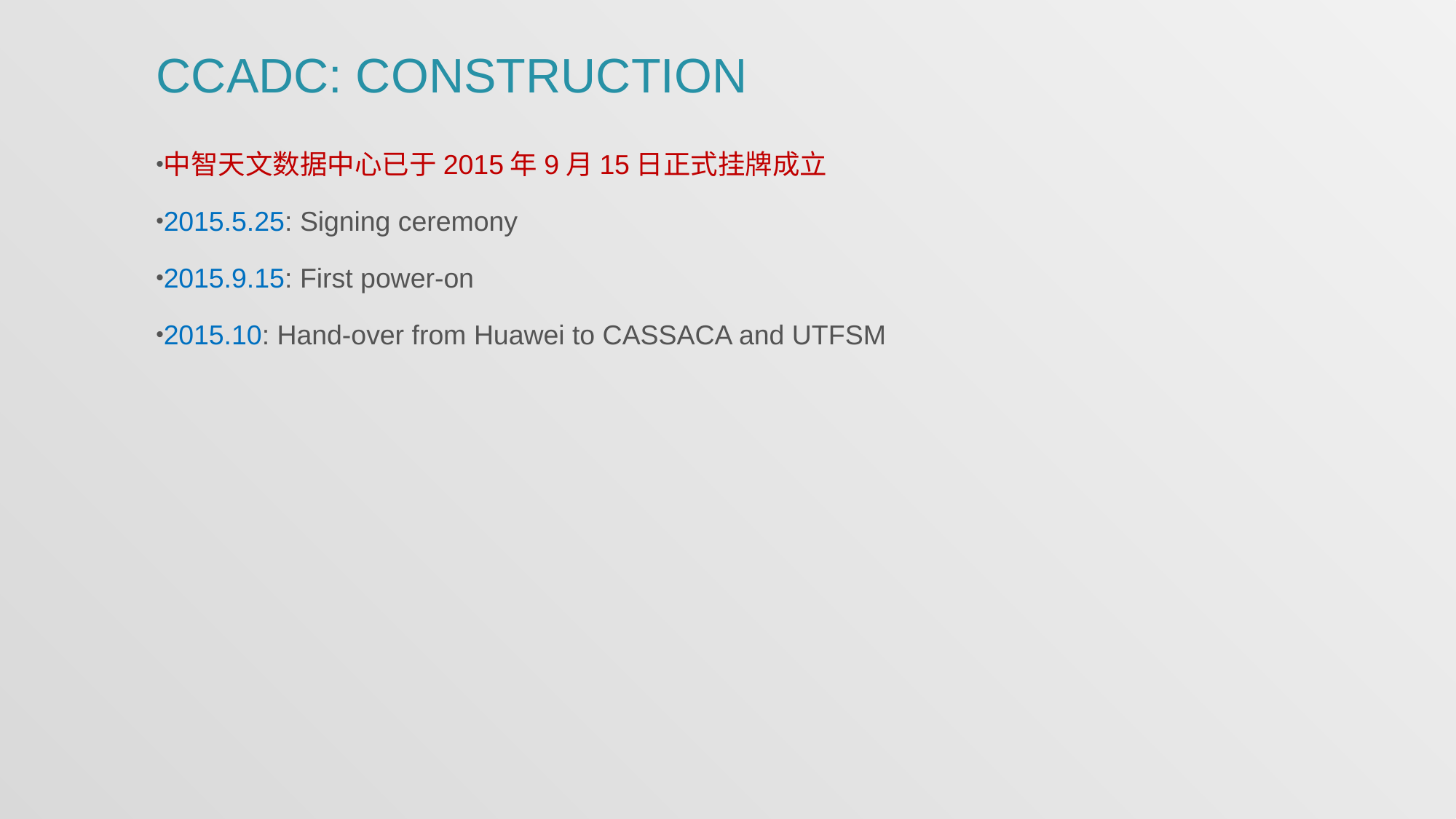

CCADC: Construction
中智天文数据中心已于2015年9月15日正式挂牌成立
2015.5.25: Signing ceremony
2015.9.15: First power-on
2015.10: Hand-over from Huawei to CASSACA and UTFSM